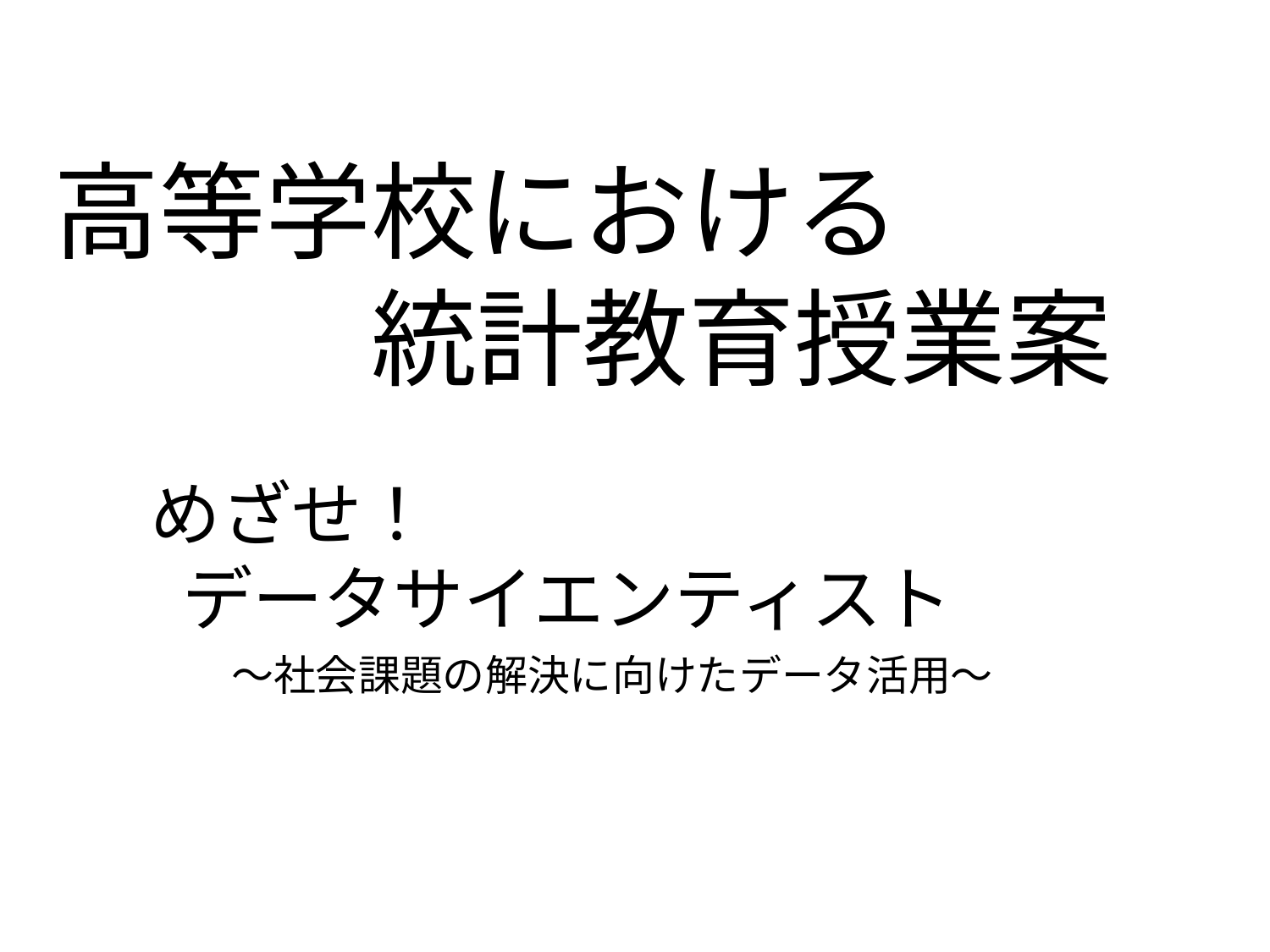

# 高等学校における 　　　統計教育授業案
めざせ！
  データサイエンティスト
～社会課題の解決に向けたデータ活用～